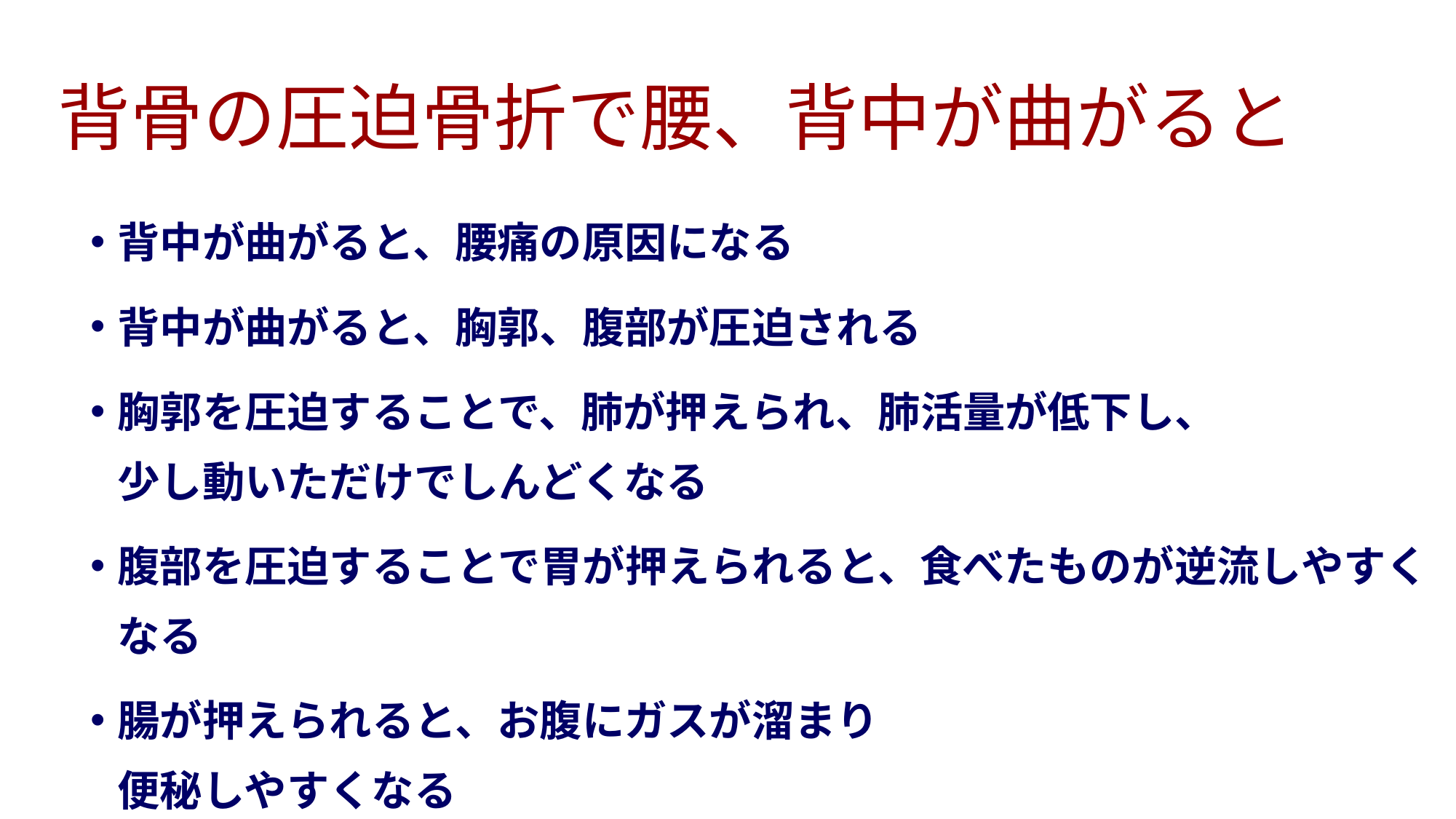

背骨の圧迫骨折で腰、背中が曲がると
背中が曲がると、腰痛の原因になる
背中が曲がると、胸郭、腹部が圧迫される
胸郭を圧迫することで、肺が押えられ、肺活量が低下し、
少し動いただけでしんどくなる
腹部を圧迫することで胃が押えられると、食べたものが逆流しやすくなる
腸が押えられると、お腹にガスが溜まり
便秘しやすくなる